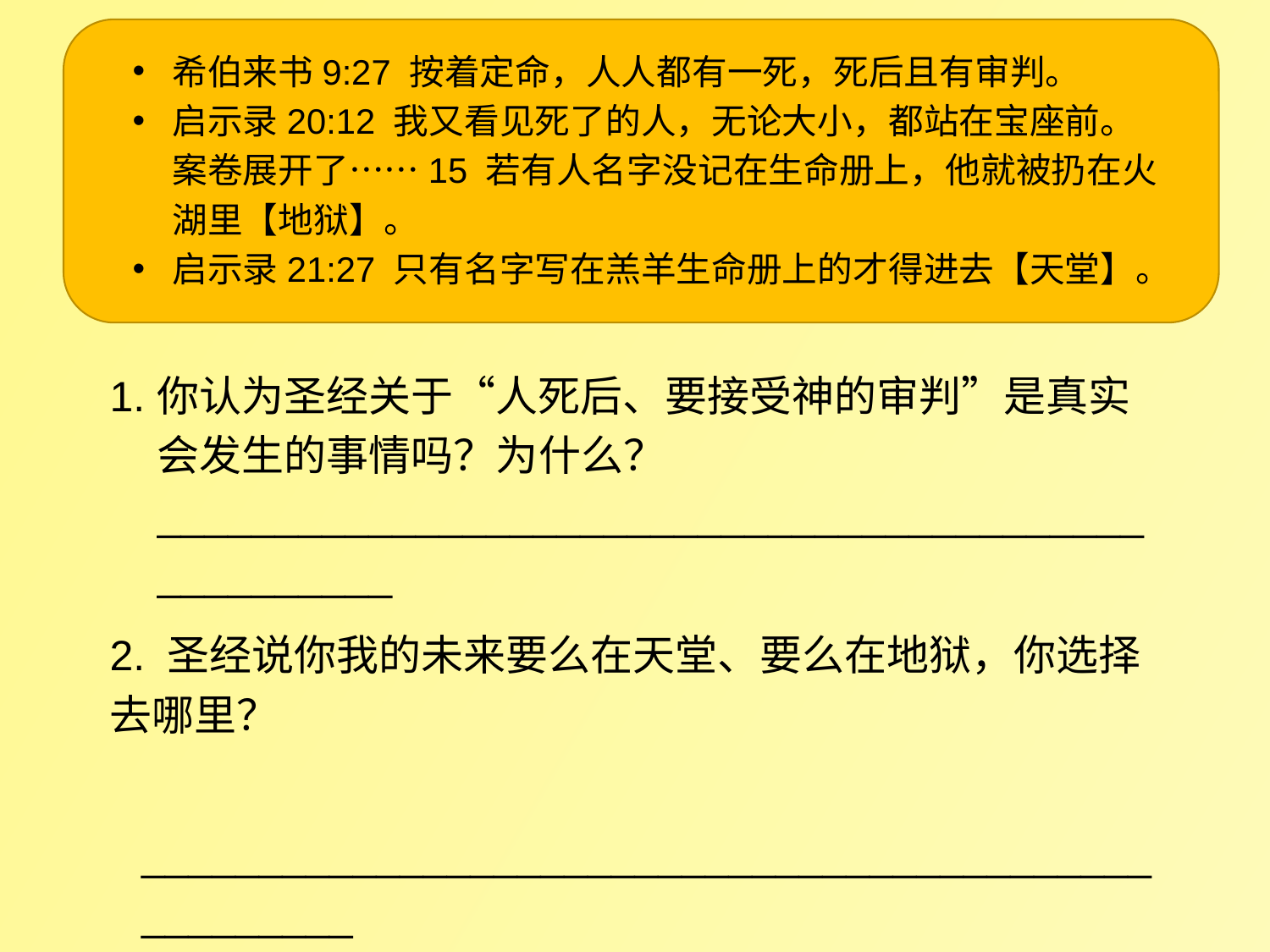

希伯来书9:27 按着定命，人人都有一死，死后且有审判。
启示录20:12 我又看见死了的人，无论大小，都站在宝座前。案卷展开了……15 若有人名字没记在生命册上，他就被扔在火湖里【地狱】。
启示录21:27 只有名字写在羔羊生命册上的才得进去【天堂】。
你认为圣经关于“人死后、要接受神的审判”是真实会发生的事情吗？为什么？____________________________________________________
2. 圣经说你我的未来要么在天堂、要么在地狱，你选择去哪里？
 ____________________________________________________
3. 为此，你今天需要做什么？
   ____________________________________________________